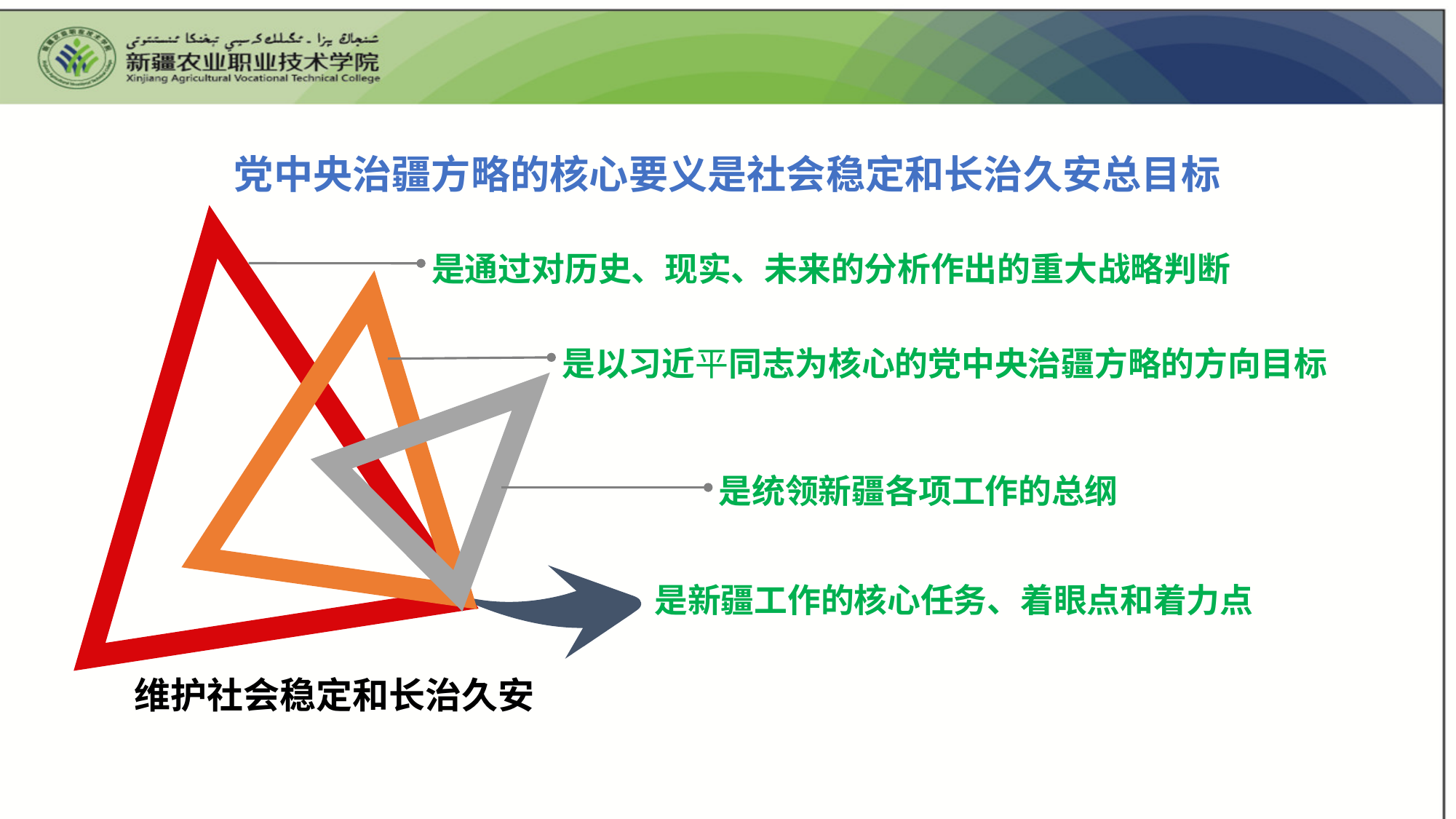

党中央治疆方略的核心要义是社会稳定和长治久安总目标

是通过对历史、现实、未来的分析作出的重大战略判断

是以习近平同志为核心的党中央治疆方略的方向目标

是统领新疆各项工作的总纲

是新疆工作的核心任务、着眼点和着力点
维护社会稳定和长治久安